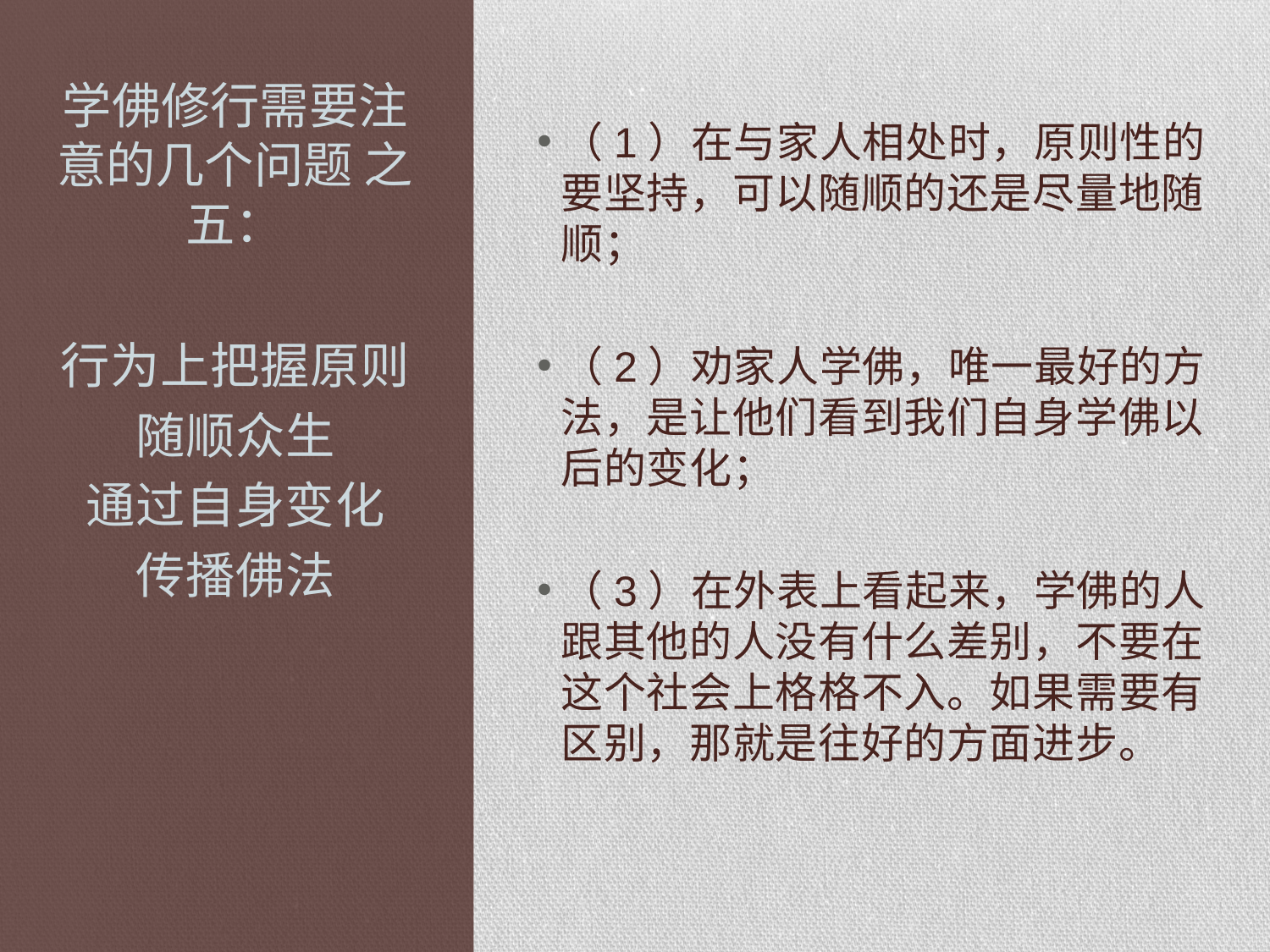

# 学佛修行需要注意的几个问题 之五：
（1）在与家人相处时，原则性的要坚持，可以随顺的还是尽量地随顺；

（2）劝家人学佛，唯一最好的方法，是让他们看到我们自身学佛以后的变化；

（3）在外表上看起来，学佛的人跟其他的人没有什么差别，不要在这个社会上格格不入。如果需要有区别，那就是往好的方面进步。

行为上把握原则
随顺众生
通过自身变化
传播佛法